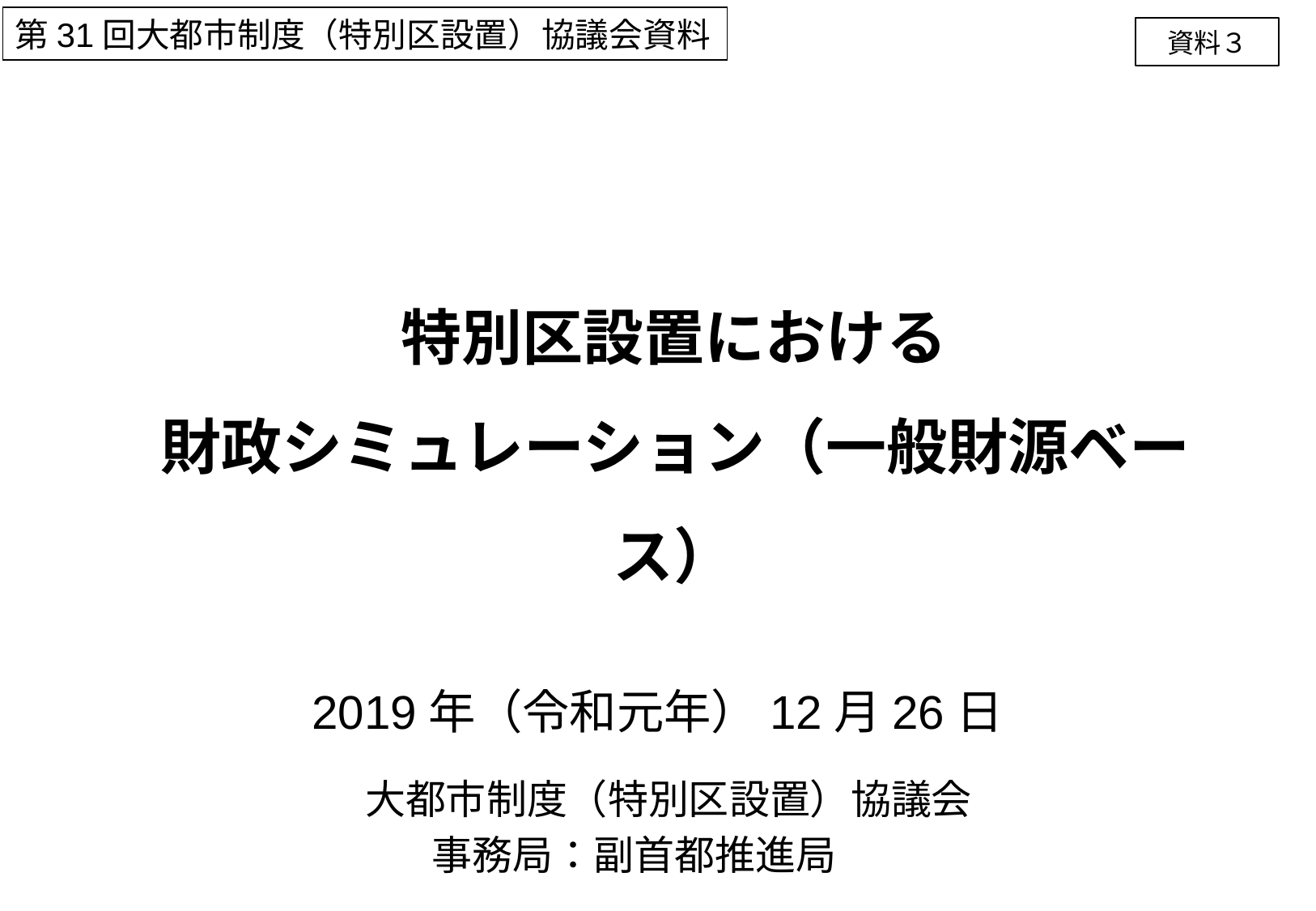

第31回大都市制度（特別区設置）協議会資料
資料３
特別区設置における
財政シミュレーション（一般財源ベース）
2019年（令和元年）12月26日

 大都市制度（特別区設置）協議会
事務局：副首都推進局